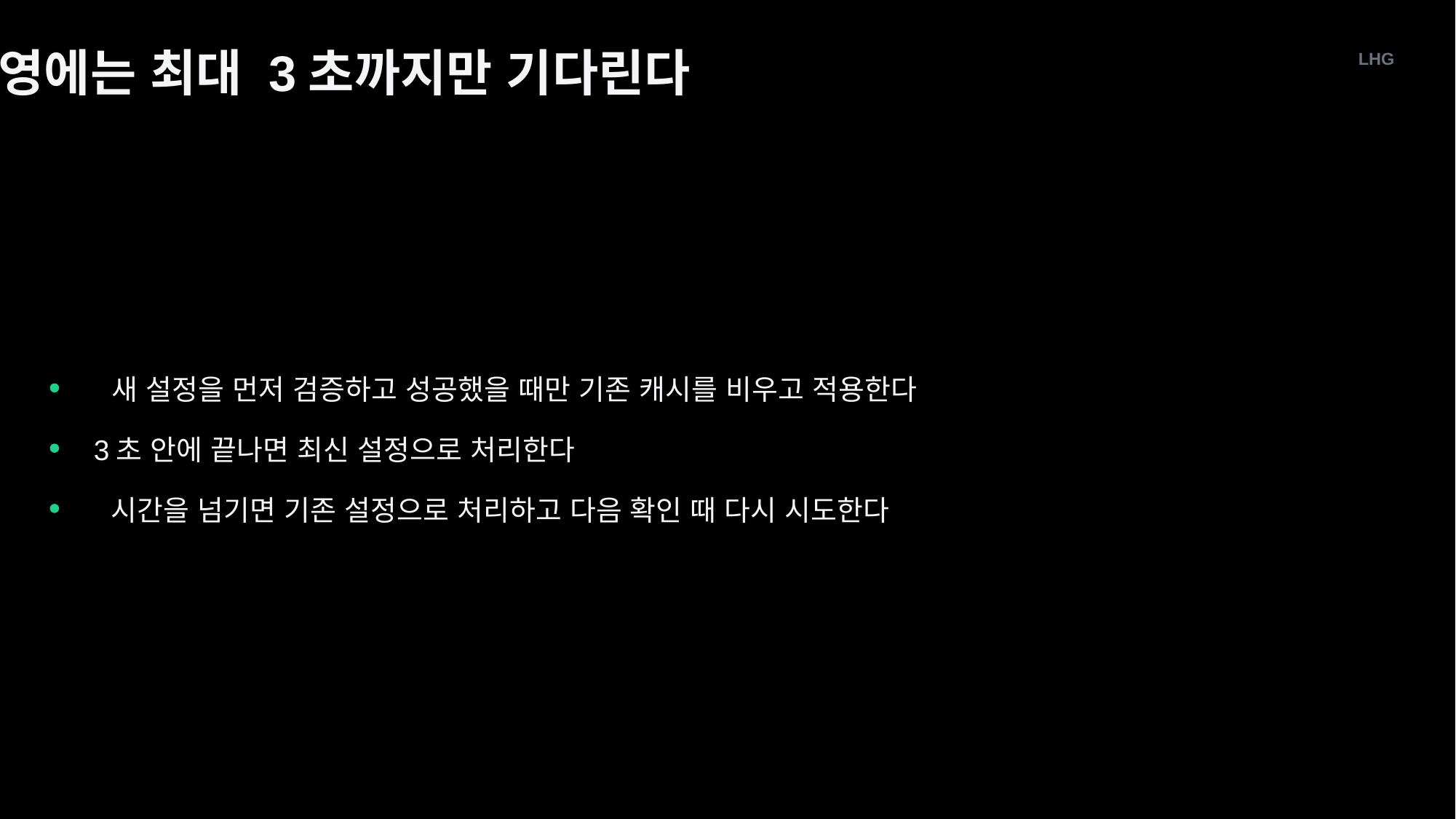

반영에는 최대 3초까지만 기다린다
LHG
새 설정을 먼저 검증하고 성공했을 때만 기존 캐시를 비우고 적용한다

3초 안에 끝나면 최신 설정으로 처리한다

시간을 넘기면 기존 설정으로 처리하고 다음 확인 때 다시 시도한다